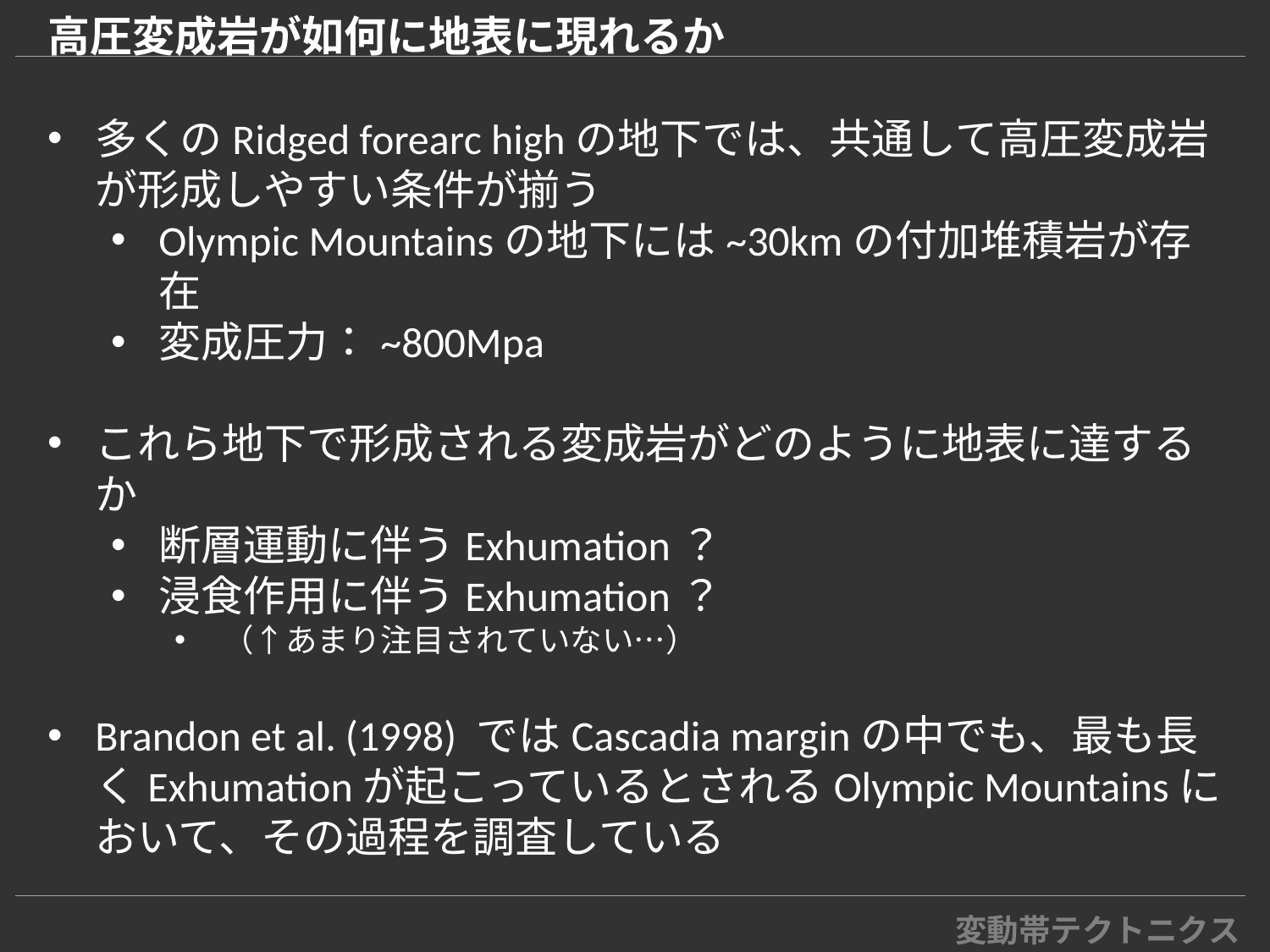

高圧変成岩が如何に地表に現れるか
多くのRidged forearc highの地下では、共通して高圧変成岩が形成しやすい条件が揃う
Olympic Mountainsの地下には~30kmの付加堆積岩が存在
変成圧力：~800Mpa

これら地下で形成される変成岩がどのように地表に達するか
断層運動に伴うExhumation？
浸食作用に伴うExhumation？
（↑あまり注目されていない…）

Brandon et al. (1998) ではCascadia marginの中でも、最も長くExhumationが起こっているとされるOlympic Mountainsにおいて、その過程を調査している

変動帯テクトニクス